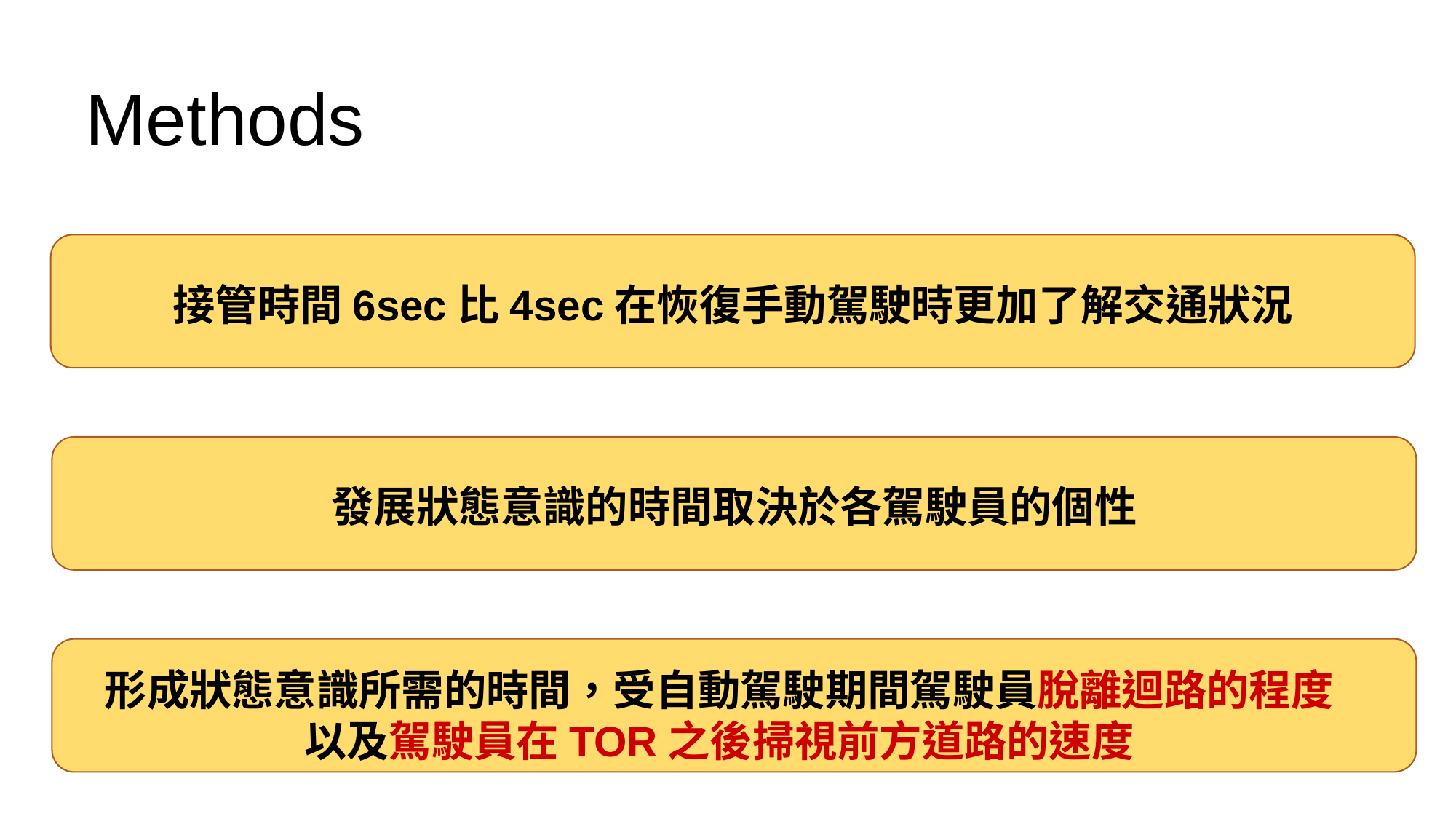

Methods

接管時間6sec比4sec在恢復手動駕駛時更加了解交通狀況

發展狀態意識的時間取決於各駕駛員的個性

形成狀態意識所需的時間，受自動駕駛期間駕駛員脫離迴路的程度以及駕駛員在TOR之後掃視前方道路的速度